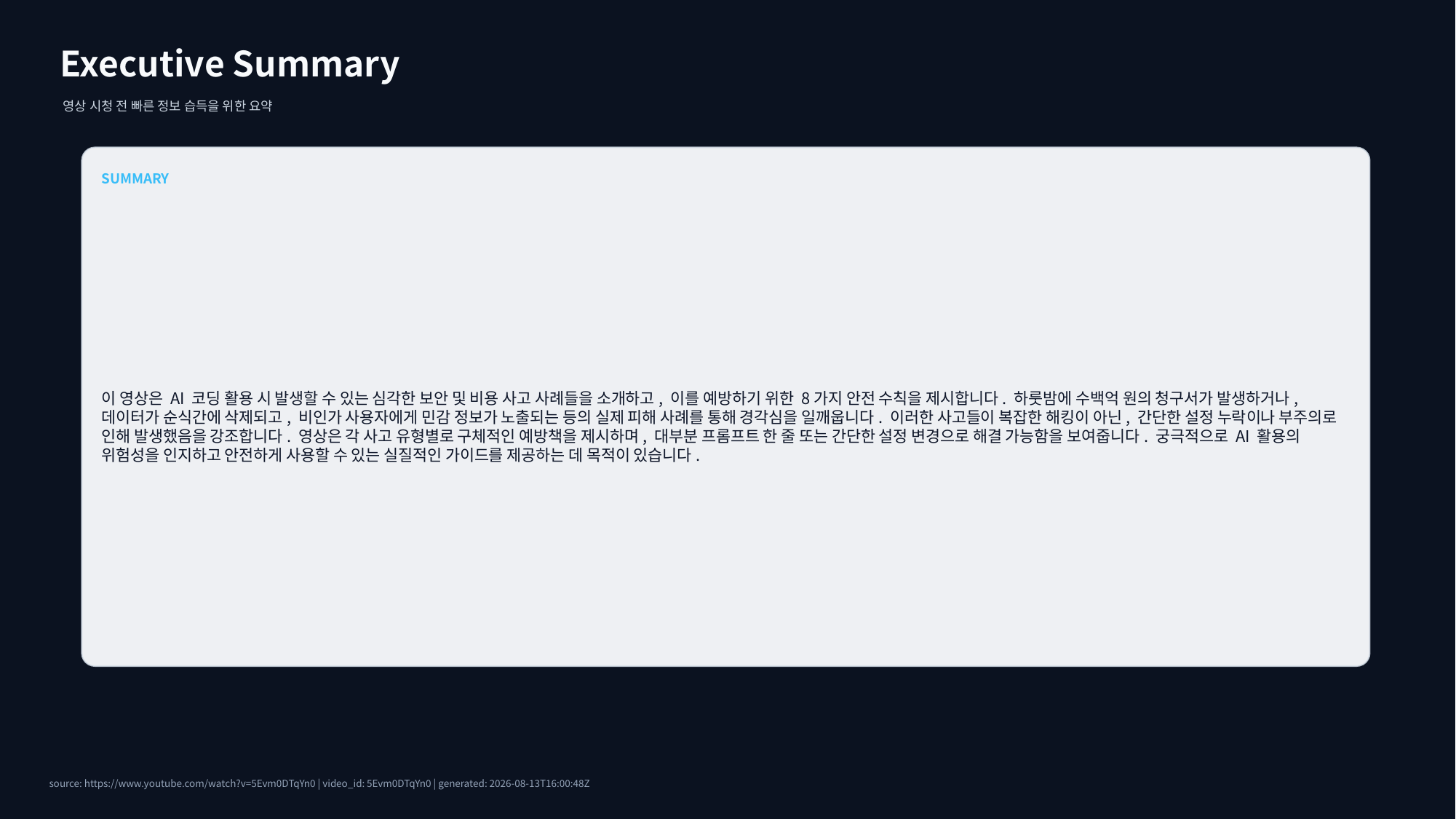

Executive Summary
영상 시청 전 빠른 정보 습득을 위한 요약

SUMMARY
이 영상은 AI 코딩 활용 시 발생할 수 있는 심각한 보안 및 비용 사고 사례들을 소개하고, 이를 예방하기 위한 8가지 안전 수칙을 제시합니다. 하룻밤에 수백억 원의 청구서가 발생하거나, 데이터가 순식간에 삭제되고, 비인가 사용자에게 민감 정보가 노출되는 등의 실제 피해 사례를 통해 경각심을 일깨웁니다. 이러한 사고들이 복잡한 해킹이 아닌, 간단한 설정 누락이나 부주의로 인해 발생했음을 강조합니다. 영상은 각 사고 유형별로 구체적인 예방책을 제시하며, 대부분 프롬프트 한 줄 또는 간단한 설정 변경으로 해결 가능함을 보여줍니다. 궁극적으로 AI 활용의 위험성을 인지하고 안전하게 사용할 수 있는 실질적인 가이드를 제공하는 데 목적이 있습니다.
source: https://www.youtube.com/watch?v=5Evm0DTqYn0 | video_id: 5Evm0DTqYn0 | generated: 2026-08-13T16:00:48Z